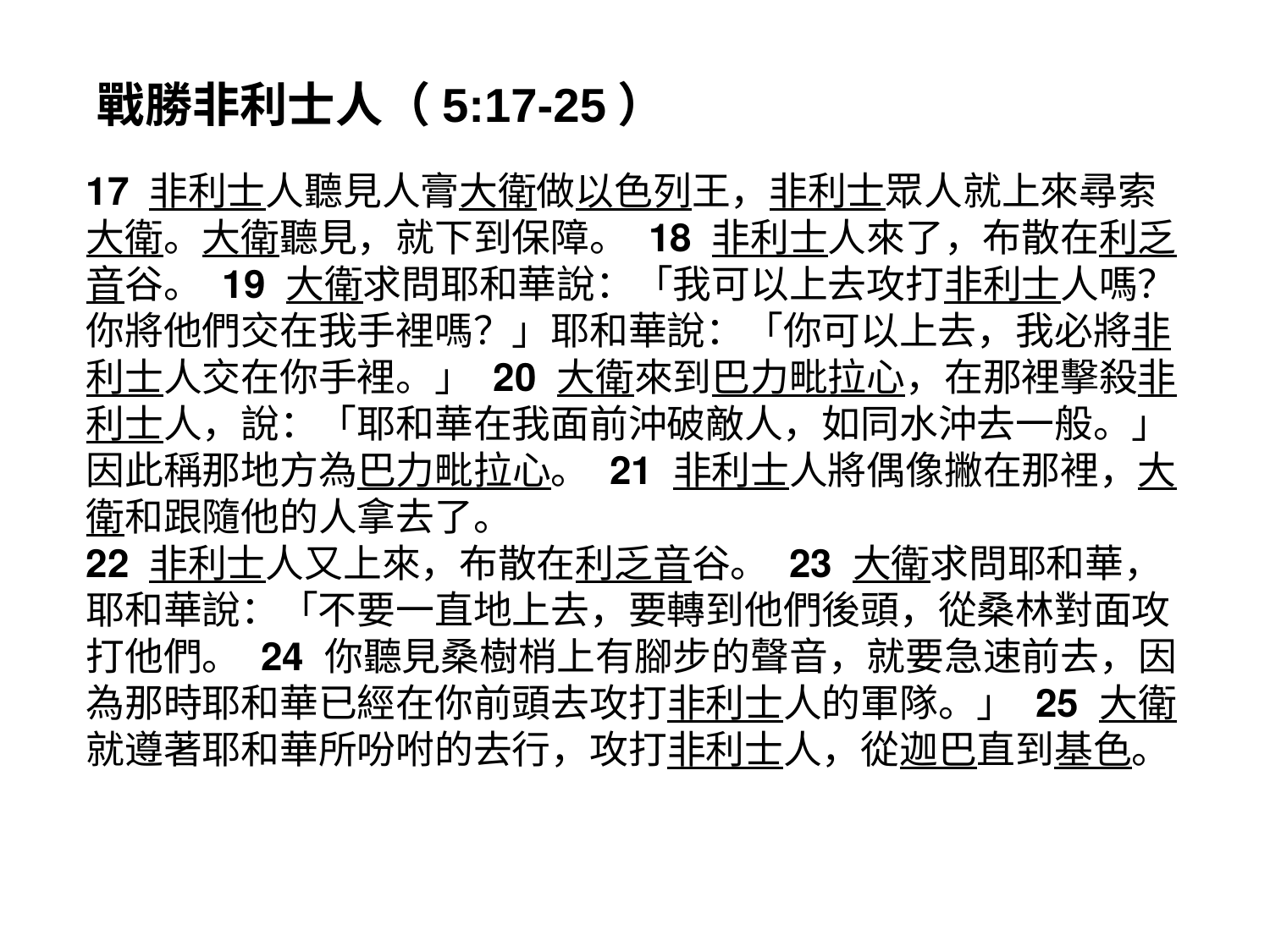

戰勝非利士人（5:17-25）
17 非利士人聽見人膏大衛做以色列王，非利士眾人就上來尋索大衛。大衛聽見，就下到保障。 18 非利士人來了，布散在利乏音谷。 19 大衛求問耶和華說：「我可以上去攻打非利士人嗎？你將他們交在我手裡嗎？」耶和華說：「你可以上去，我必將非利士人交在你手裡。」 20 大衛來到巴力毗拉心，在那裡擊殺非利士人，說：「耶和華在我面前沖破敵人，如同水沖去一般。」因此稱那地方為巴力毗拉心。 21 非利士人將偶像撇在那裡，大衛和跟隨他的人拿去了。
22 非利士人又上來，布散在利乏音谷。 23 大衛求問耶和華，耶和華說：「不要一直地上去，要轉到他們後頭，從桑林對面攻打他們。 24 你聽見桑樹梢上有腳步的聲音，就要急速前去，因為那時耶和華已經在你前頭去攻打非利士人的軍隊。」 25 大衛就遵著耶和華所吩咐的去行，攻打非利士人，從迦巴直到基色。